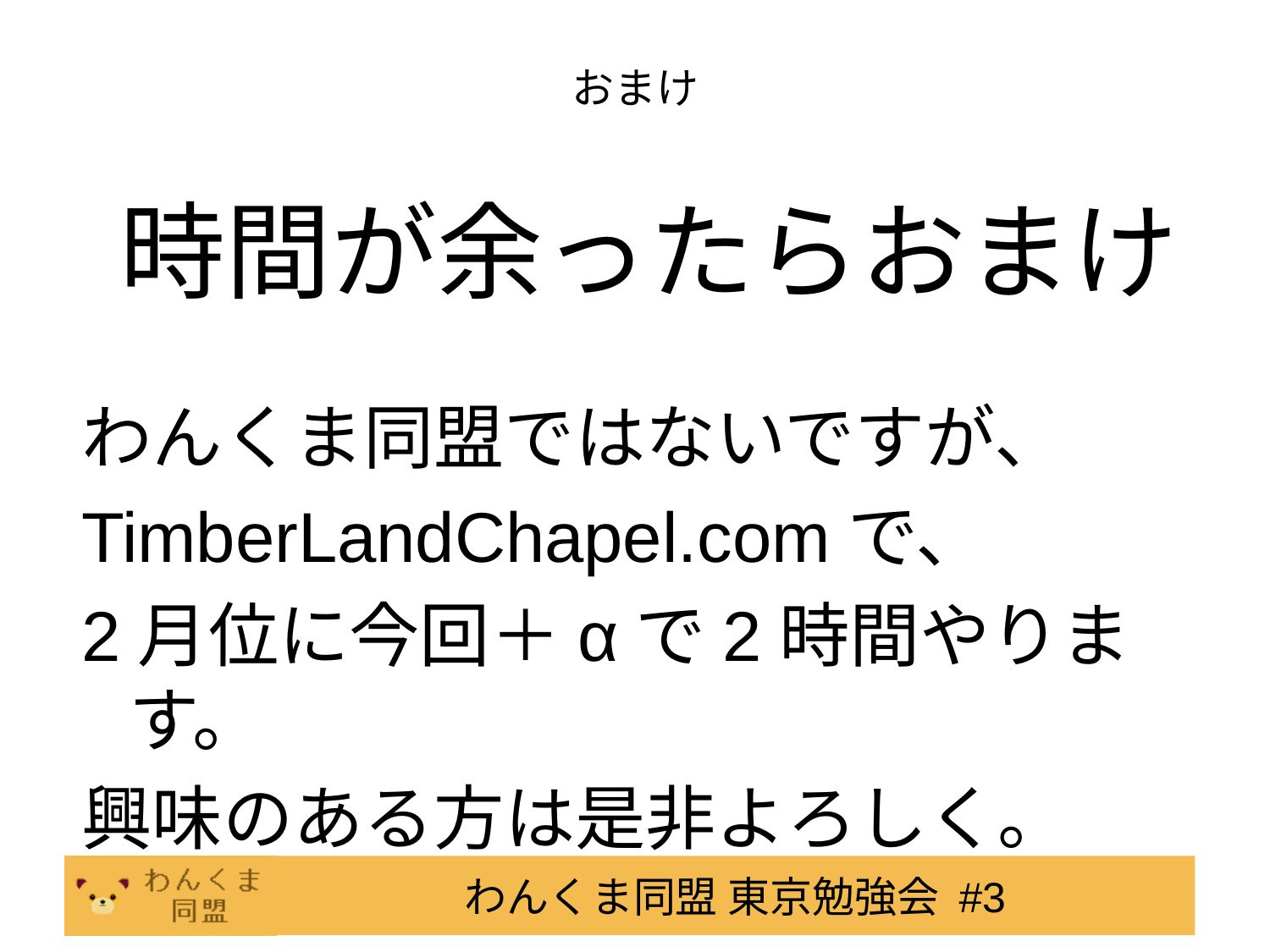

# おまけ
	時間が余ったらおまけ
わんくま同盟ではないですが、
TimberLandChapel.comで、
2月位に今回＋αで2時間やります。
興味のある方は是非よろしく。